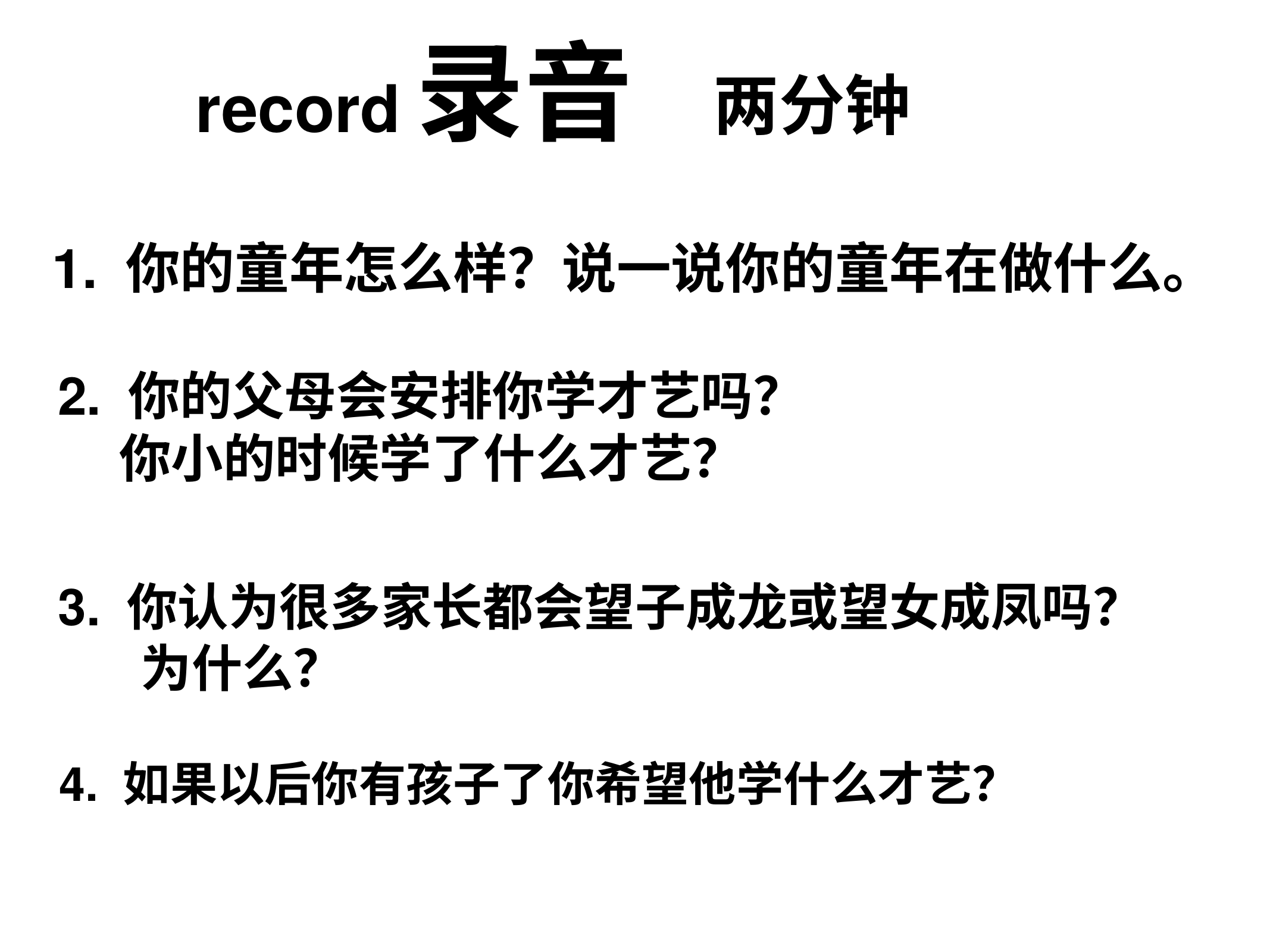

record录音
两分钟
1. 你的童年怎么样？说一说你的童年在做什么。
2. 你的父母会安排你学才艺吗？
你小的时候学了什么才艺？
3. 你认为很多家长都会望子成龙或望女成凤吗？
     为什么？
4. 如果以后你有孩子了你希望他学什么才艺？